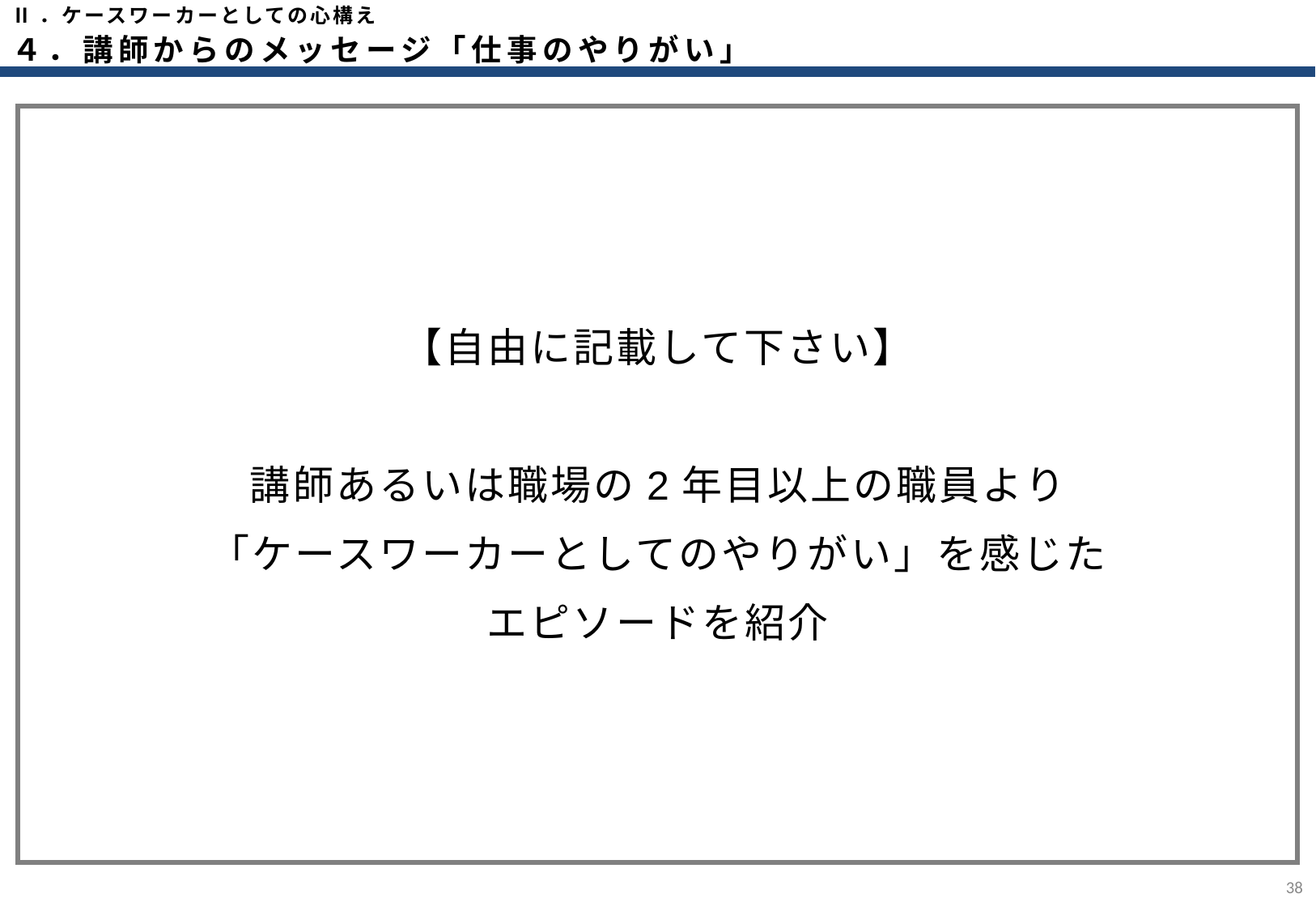

Ⅱ．ケースワーカーとしての心構え
４．講師からのメッセージ「仕事のやりがい」

【自由に記載して下さい】

講師あるいは職場の2年目以上の職員より
「ケースワーカーとしてのやりがい」を感じた
エピソードを紹介
38